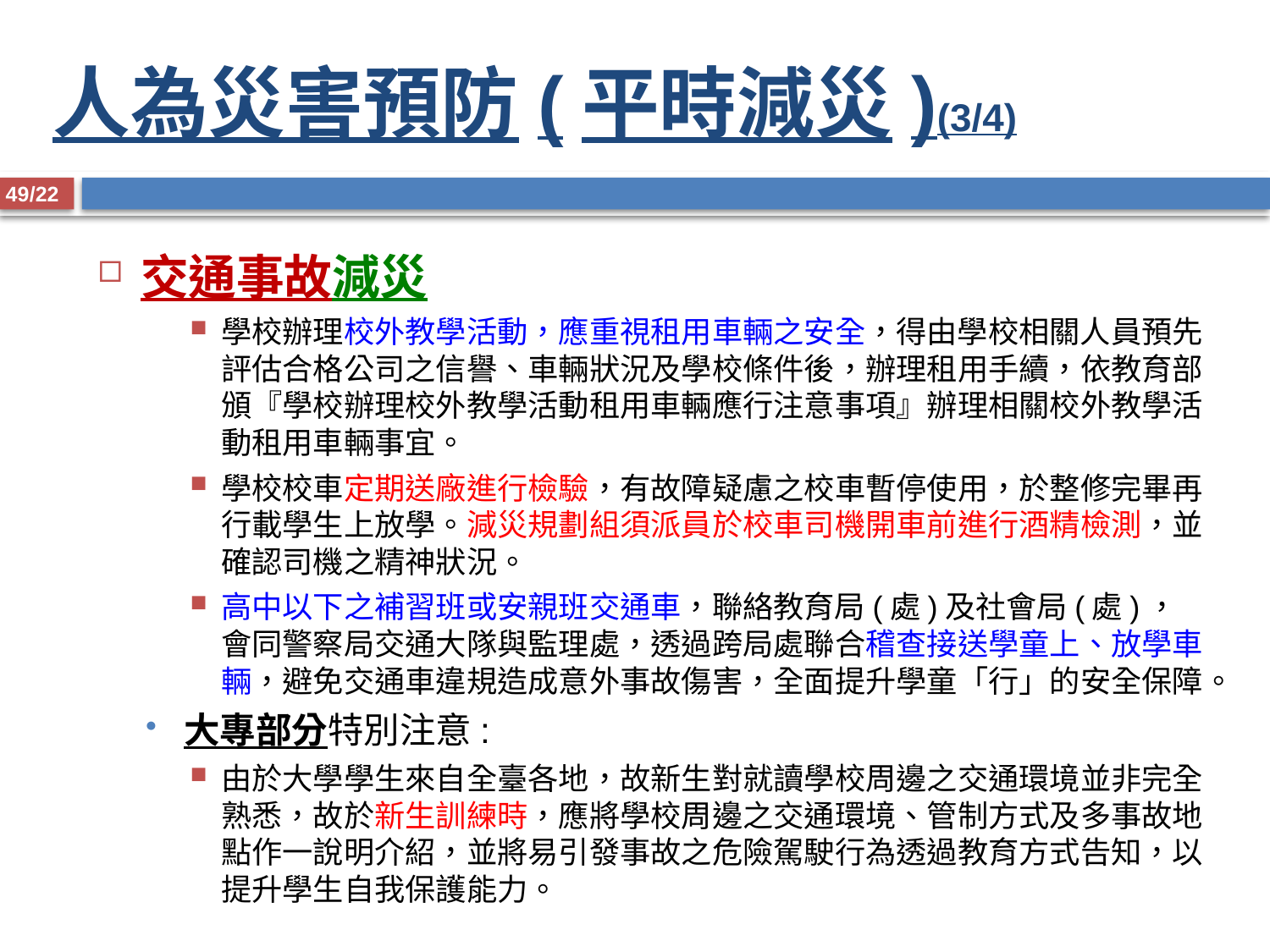

# 人為災害預防(平時減災)(3/4)
49/22
交通事故減災
學校辦理校外教學活動，應重視租用車輛之安全，得由學校相關人員預先評估合格公司之信譽、車輛狀況及學校條件後，辦理租用手續，依教育部頒『學校辦理校外教學活動租用車輛應行注意事項』辦理相關校外教學活動租用車輛事宜。
學校校車定期送廠進行檢驗，有故障疑慮之校車暫停使用，於整修完畢再行載學生上放學。減災規劃組須派員於校車司機開車前進行酒精檢測，並確認司機之精神狀況。
高中以下之補習班或安親班交通車，聯絡教育局(處)及社會局(處)，會同警察局交通大隊與監理處，透過跨局處聯合稽查接送學童上、放學車輛，避免交通車違規造成意外事故傷害，全面提升學童「行」的安全保障。
大專部分特別注意:
由於大學學生來自全臺各地，故新生對就讀學校周邊之交通環境並非完全熟悉，故於新生訓練時，應將學校周邊之交通環境、管制方式及多事故地點作一說明介紹，並將易引發事故之危險駕駛行為透過教育方式告知，以提升學生自我保護能力。